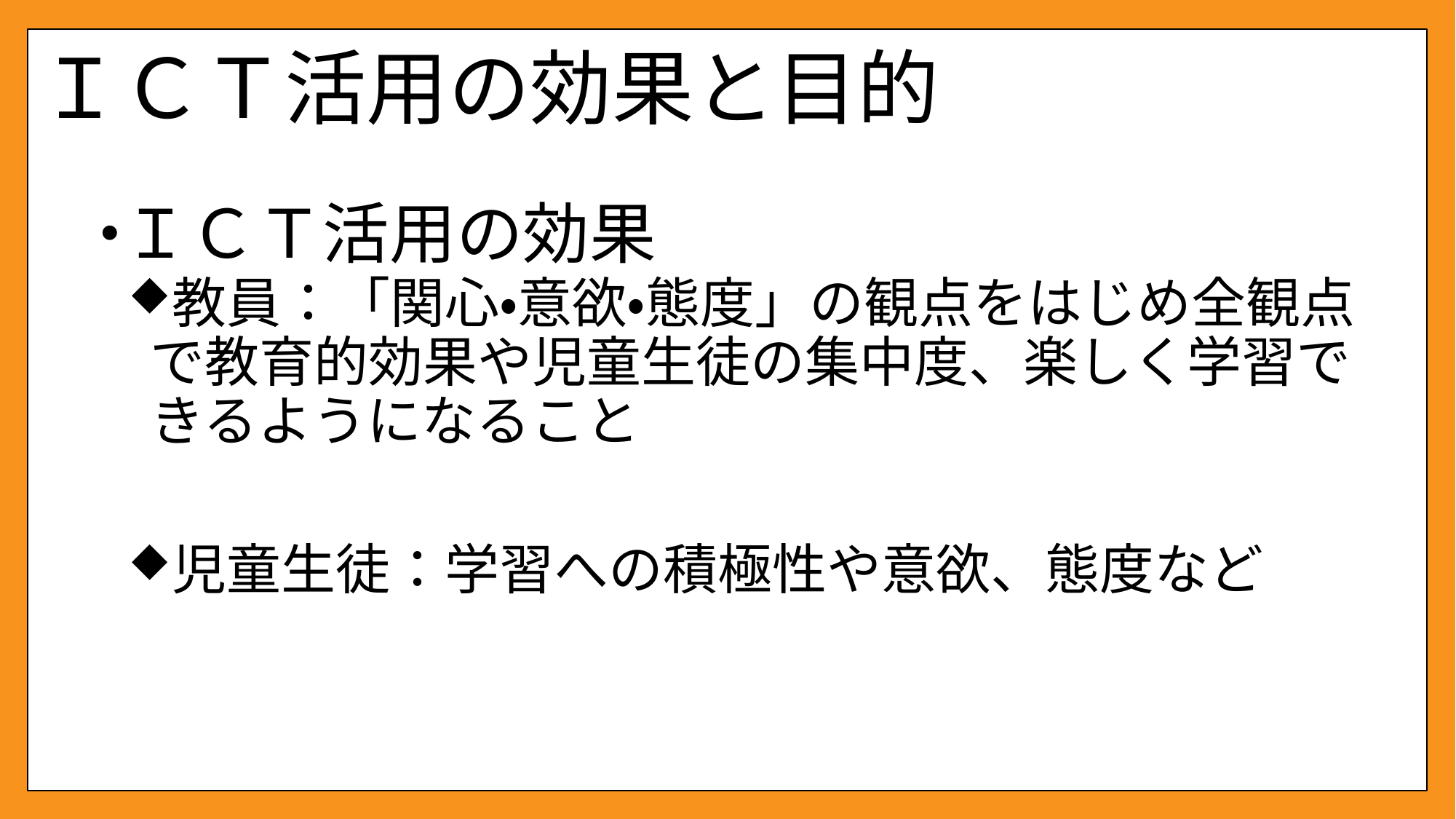

# ＩＣＴ活用の効果と目的
ＩＣＴ活用の効果
教員：「関心・意欲・態度」の観点をはじめ全観点で教育的効果や児童生徒の集中度、楽しく学習できるようになること

児童生徒：学習への積極性や意欲、態度など